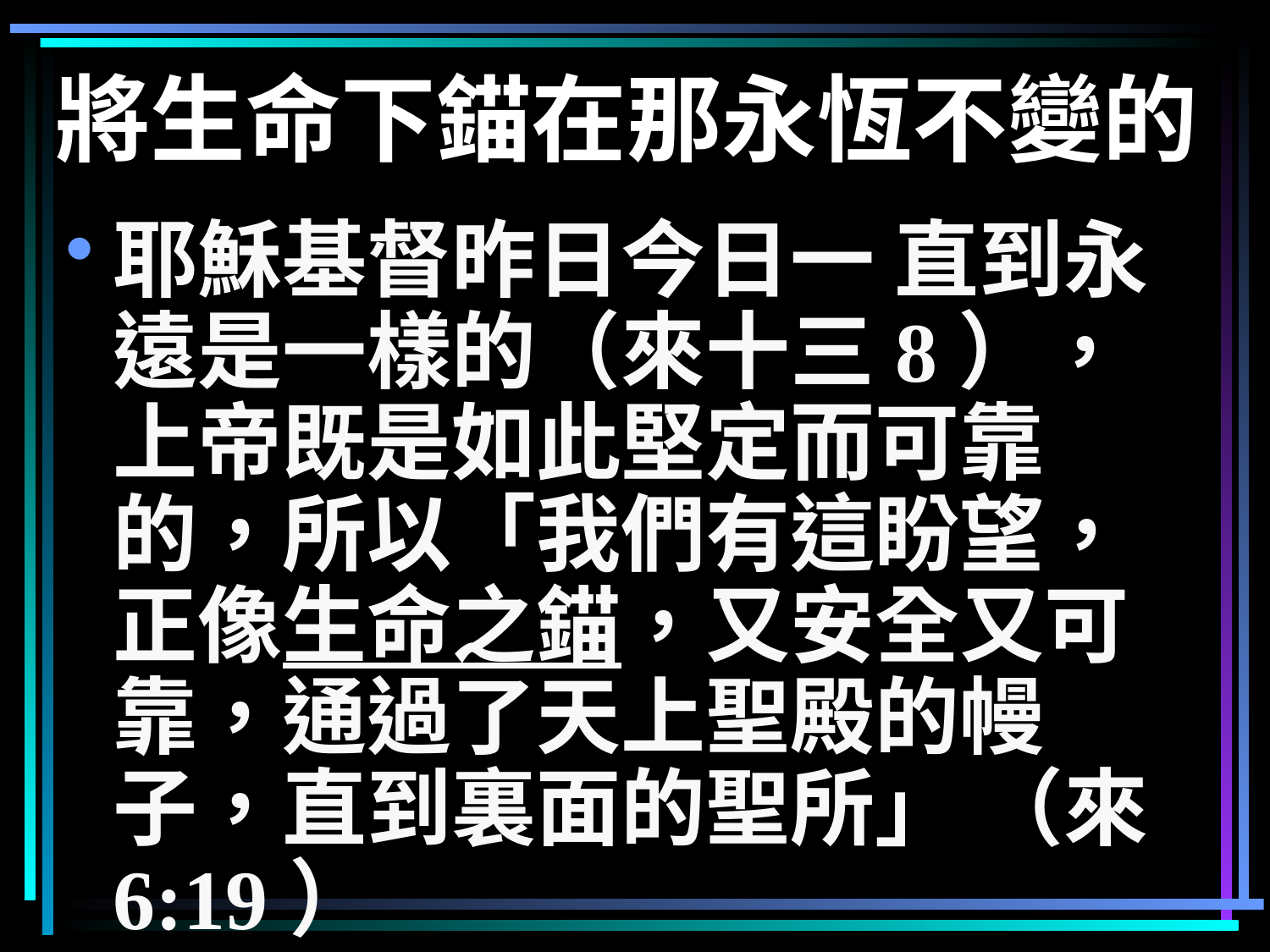

# 將生命下錨在那永恆不變的
耶穌基督昨日今日一 直到永遠是一樣的（來十三8），上帝既是如此堅定而可靠的，所以「我們有這盼望，正像生命之錨，又安全又可靠，通過了天上聖殿的幔子，直到裏面的聖所」 （來6:19）